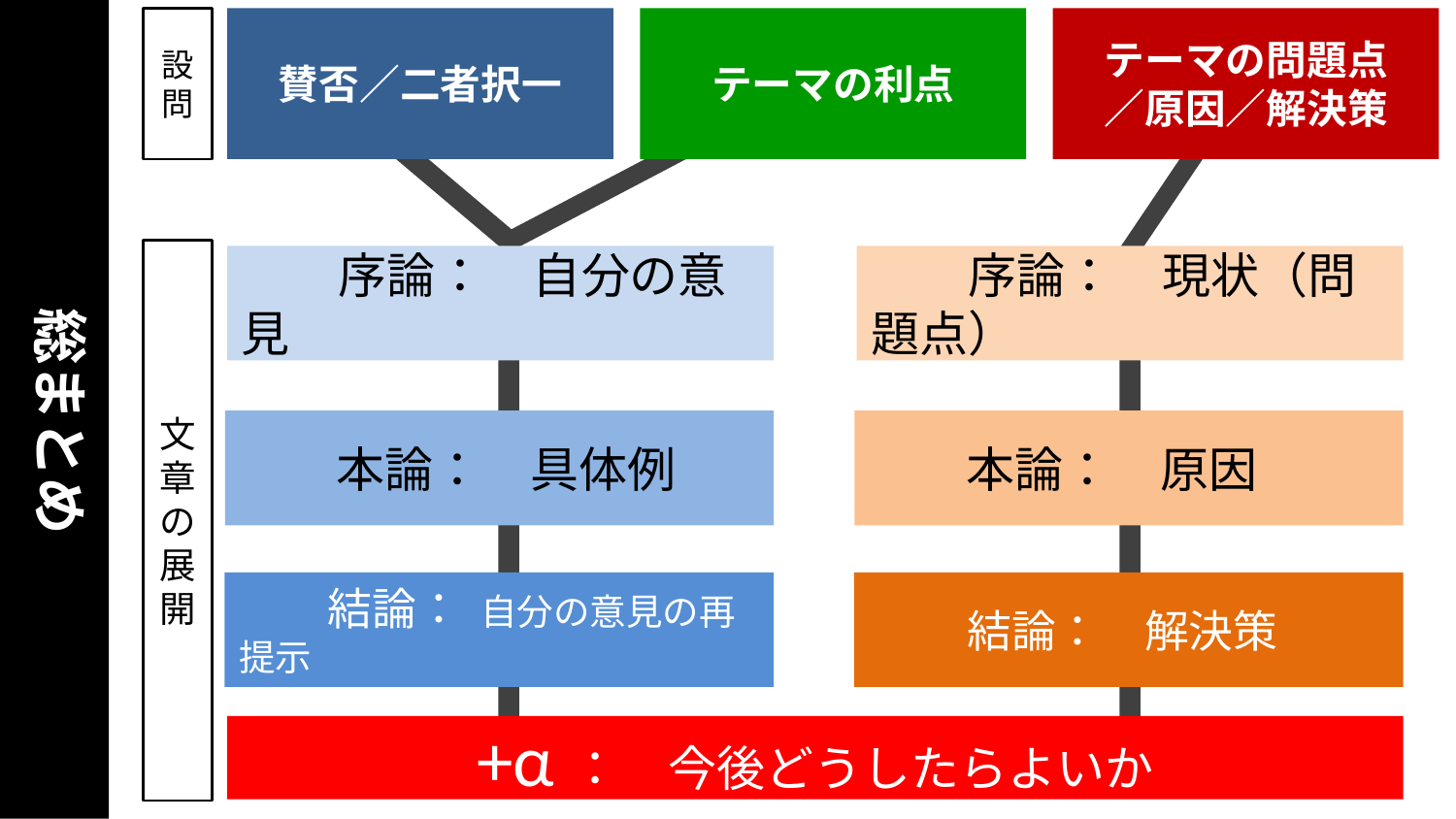

設問
賛否／二者択一
テーマの利点
テーマの問題点
／原因／解決策

文章の展開
　　序論：　自分の意見
　　序論：　現状（問題点）

総まとめ

　　本論：　具体例
　　本論：　原因
　　結論：  自分の意見の再提示
　　 結論：　解決策
+α：　今後どうしたらよいか